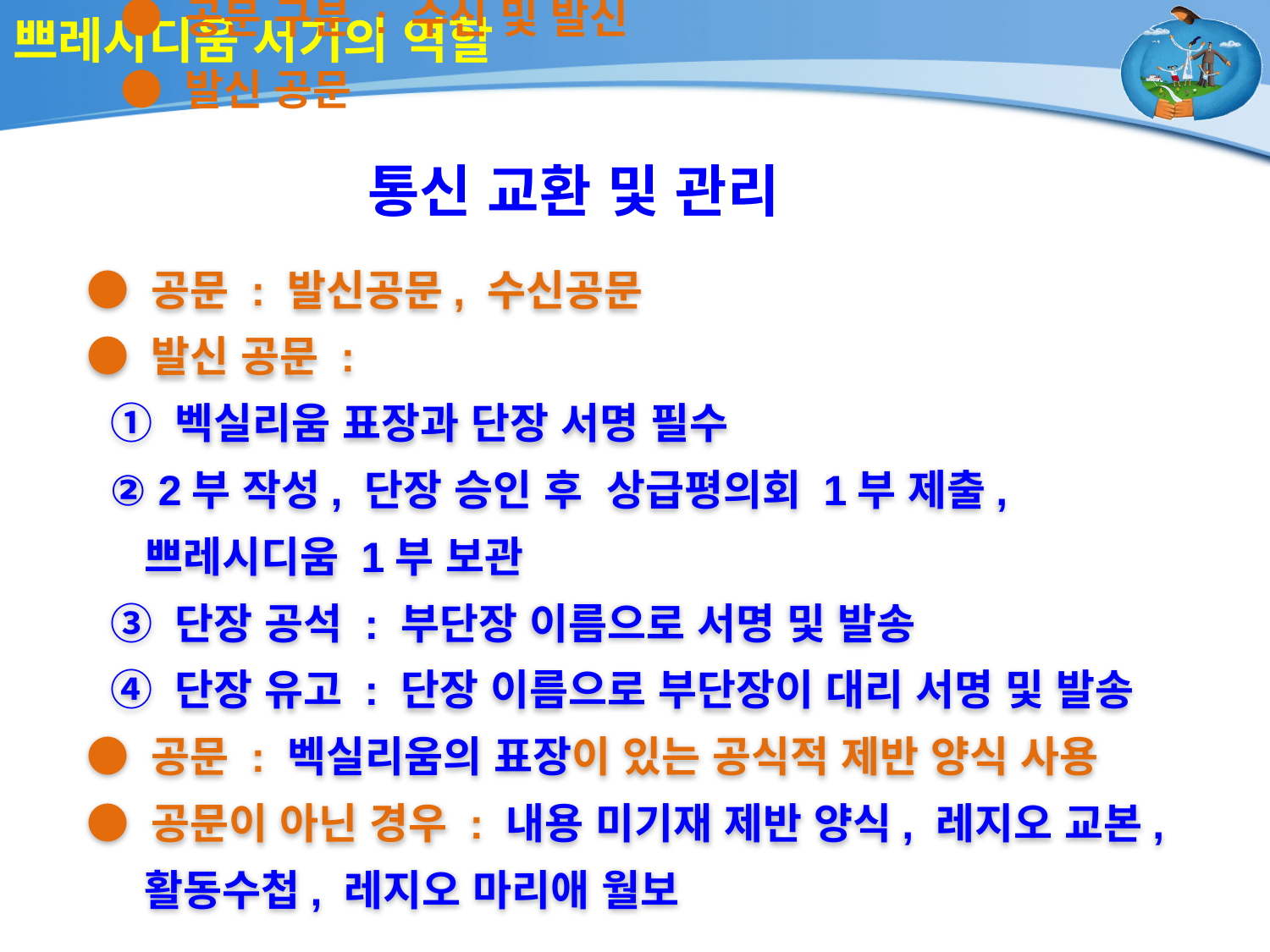

# 쁘레시디움 서기의 역할
● 공문 구분 : 수신 및 발신
● 발신 공문

통신 교환 및 관리
● 공문 : 발신공문, 수신공문
● 발신 공문 :
  ① 벡실리움 표장과 단장 서명 필수
  ② 2부 작성, 단장 승인 후  상급평의회 1부 제출,
    쁘레시디움 1부 보관
  ③ 단장 공석 : 부단장 이름으로 서명 및 발송
  ④ 단장 유고 : 단장 이름으로 부단장이 대리 서명 및 발송
● 공문 : 벡실리움의 표장이 있는 공식적 제반 양식 사용
● 공문이 아닌 경우 : 내용 미기재 제반 양식, 레지오 교본,
    활동수첩, 레지오 마리애 월보